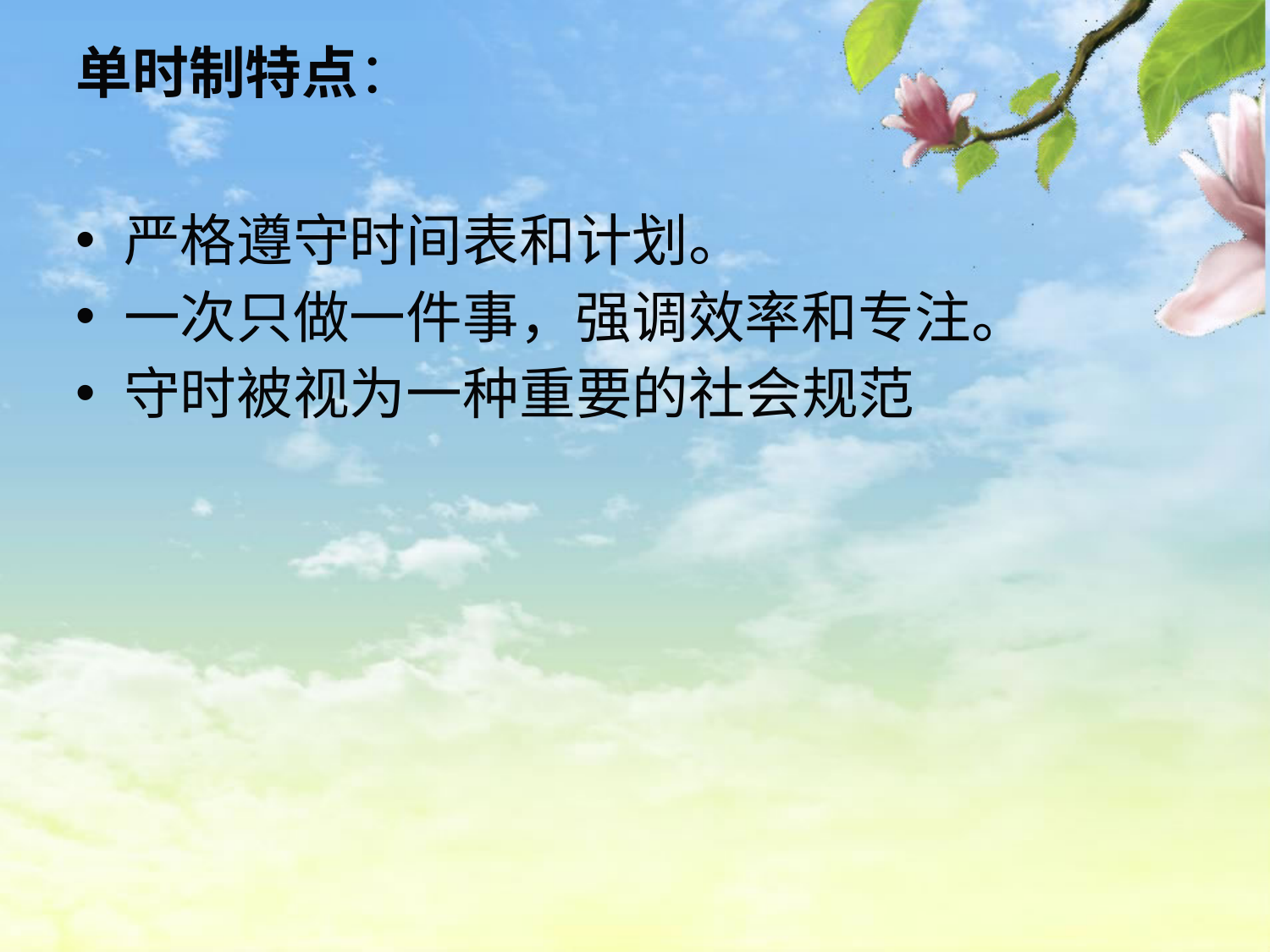

# 单时制特点：
严格遵守时间表和计划。
一次只做一件事，强调效率和专注。
守时被视为一种重要的社会规范